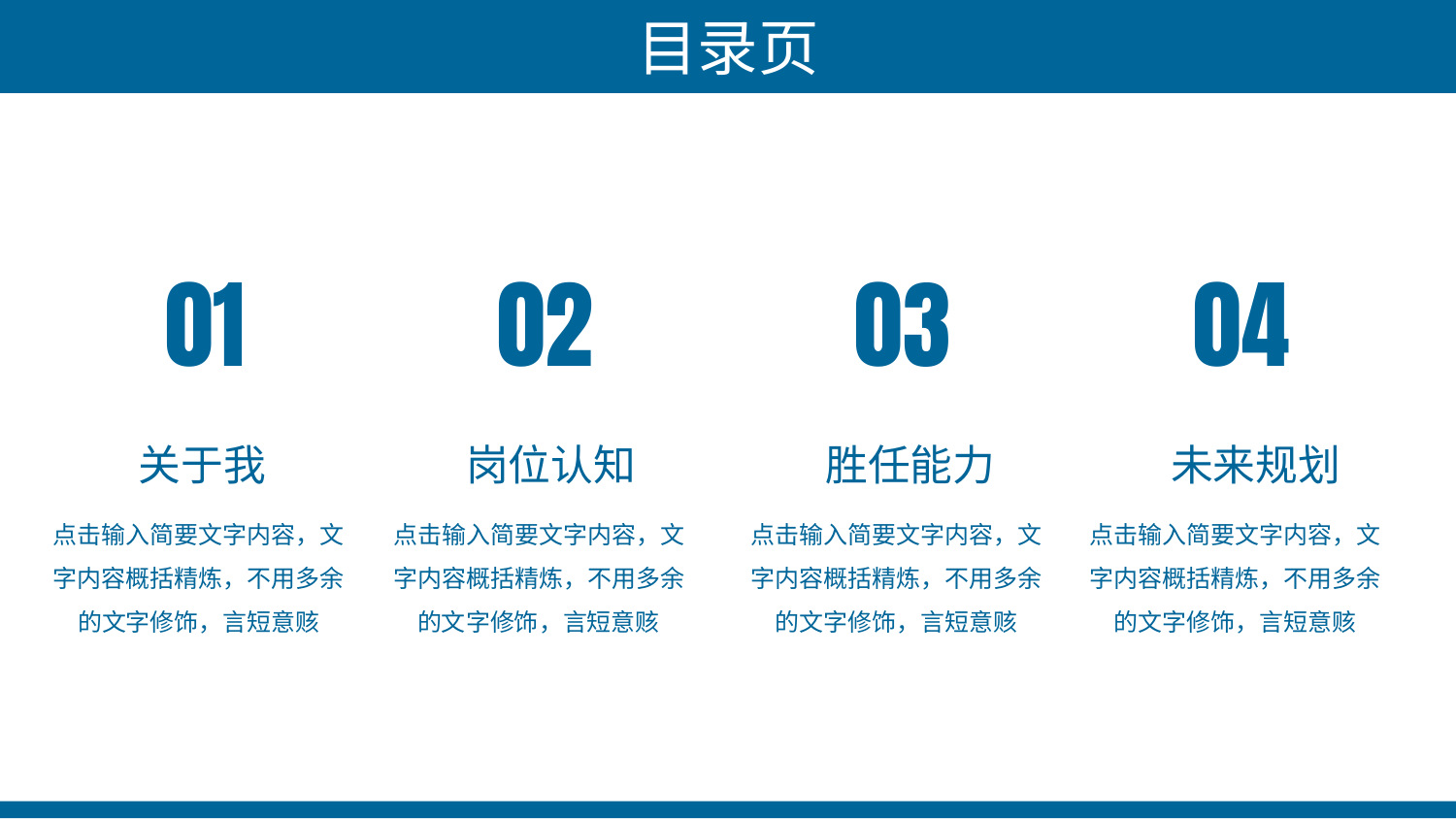

目录页
01
02
03
04
岗位认知
点击输入简要文字内容，文字内容概括精炼，不用多余的文字修饰，言短意赅
胜任能力
点击输入简要文字内容，文字内容概括精炼，不用多余的文字修饰，言短意赅
未来规划
点击输入简要文字内容，文字内容概括精炼，不用多余的文字修饰，言短意赅
关于我
点击输入简要文字内容，文字内容概括精炼，不用多余的文字修饰，言短意赅